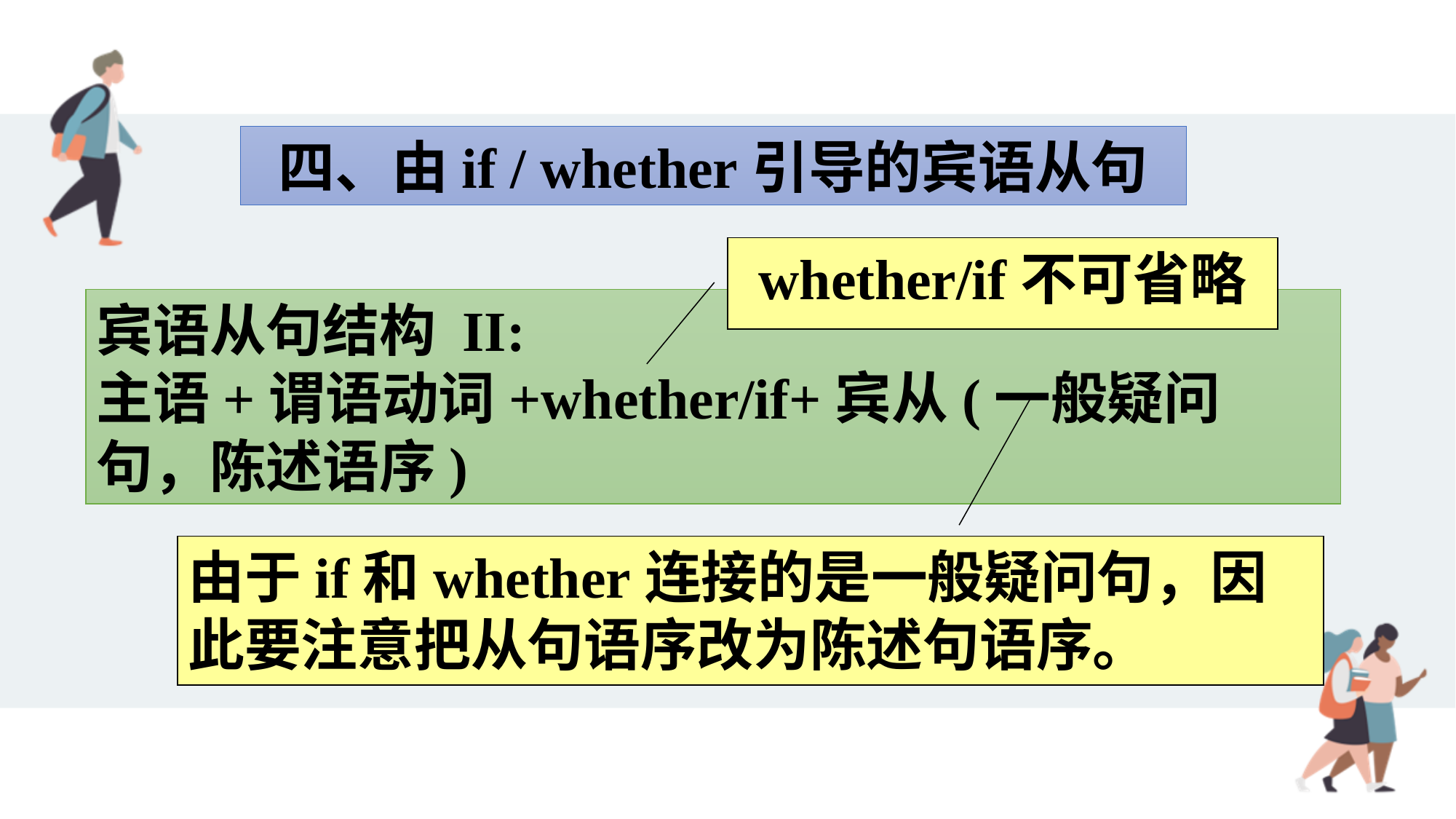

四、由if / whether引导的宾语从句
whether/if不可省略
宾语从句结构 II:
主语+谓语动词+whether/if+宾从(一般疑问句，陈述语序)
由于if和whether连接的是一般疑问句，因此要注意把从句语序改为陈述句语序。